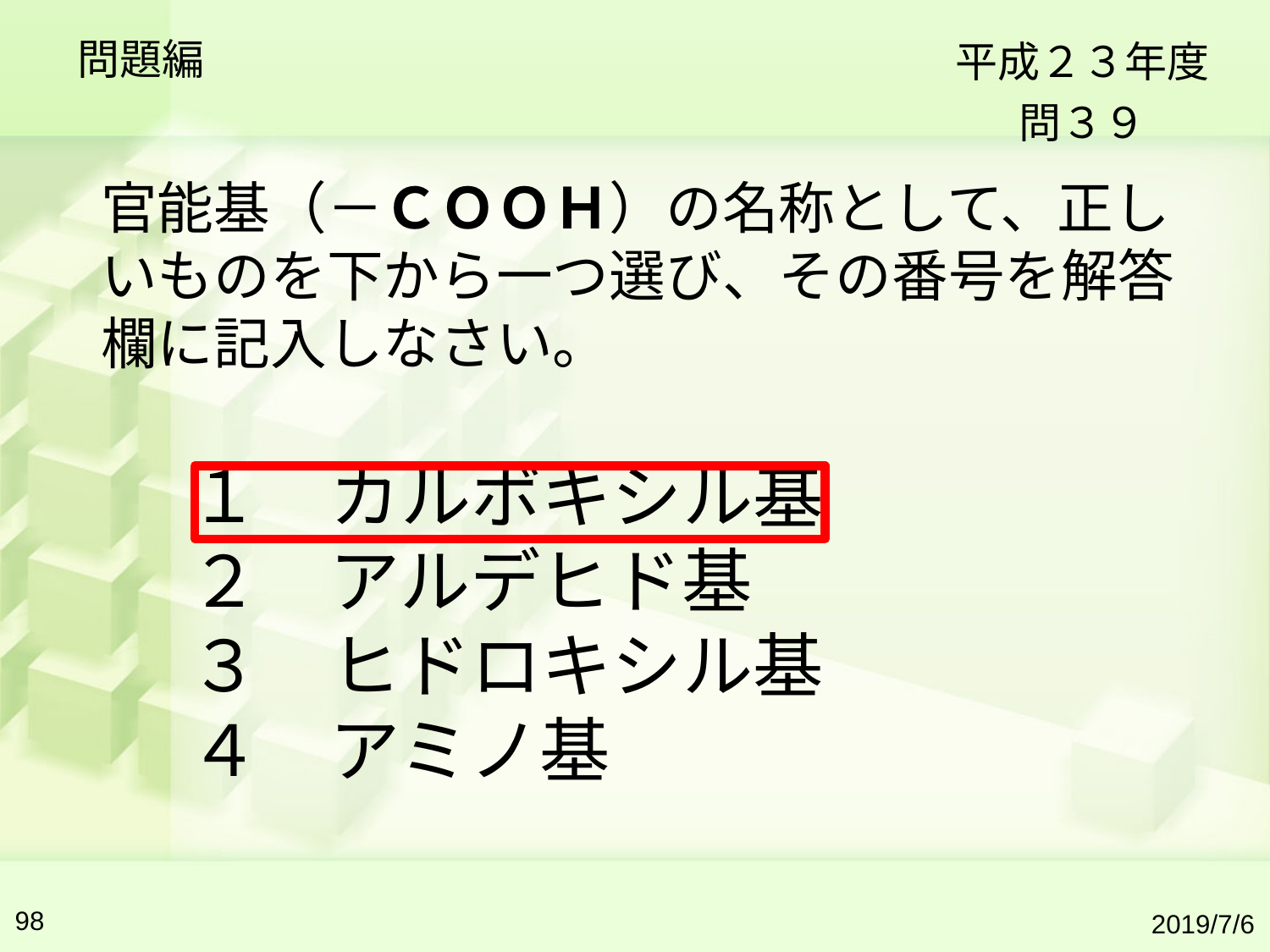

問題編
平成２３年度
問３９
官能基（－ＣＯＯＨ）の名称として、正しいものを下から一つ選び、その番号を解答欄に記入しなさい。
１　カルボキシル基
２　アルデヒド基
３　ヒドロキシル基
４　アミノ基

98
2019/7/6